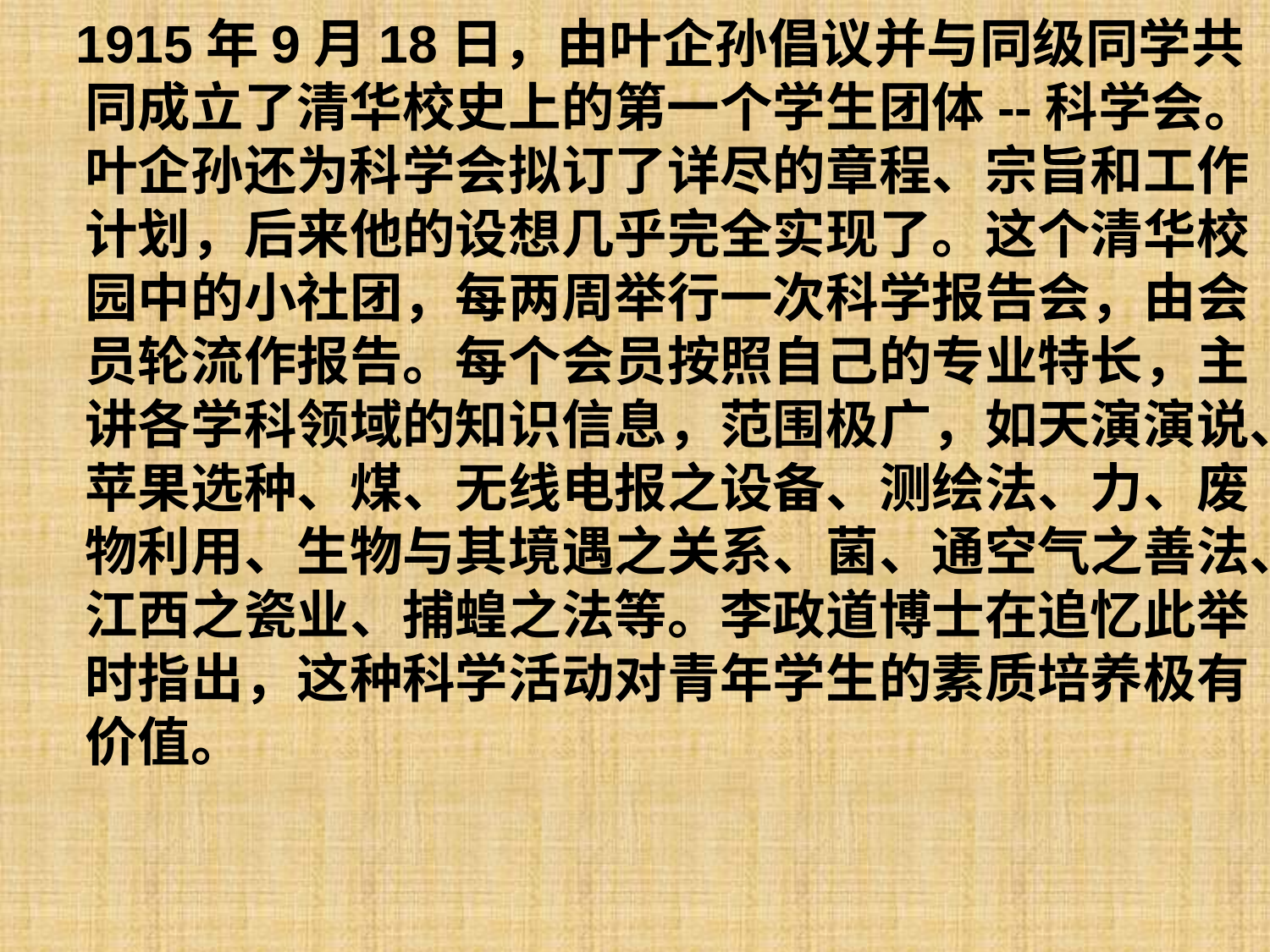

1915年9月18日，由叶企孙倡议并与同级同学共同成立了清华校史上的第一个学生团体--科学会。叶企孙还为科学会拟订了详尽的章程、宗旨和工作计划，后来他的设想几乎完全实现了。这个清华校园中的小社团，每两周举行一次科学报告会，由会员轮流作报告。每个会员按照自己的专业特长，主讲各学科领域的知识信息，范围极广，如天演演说、苹果选种、煤、无线电报之设备、测绘法、力、废物利用、生物与其境遇之关系、菌、通空气之善法、江西之瓷业、捕蝗之法等。李政道博士在追忆此举时指出，这种科学活动对青年学生的素质培养极有价值。